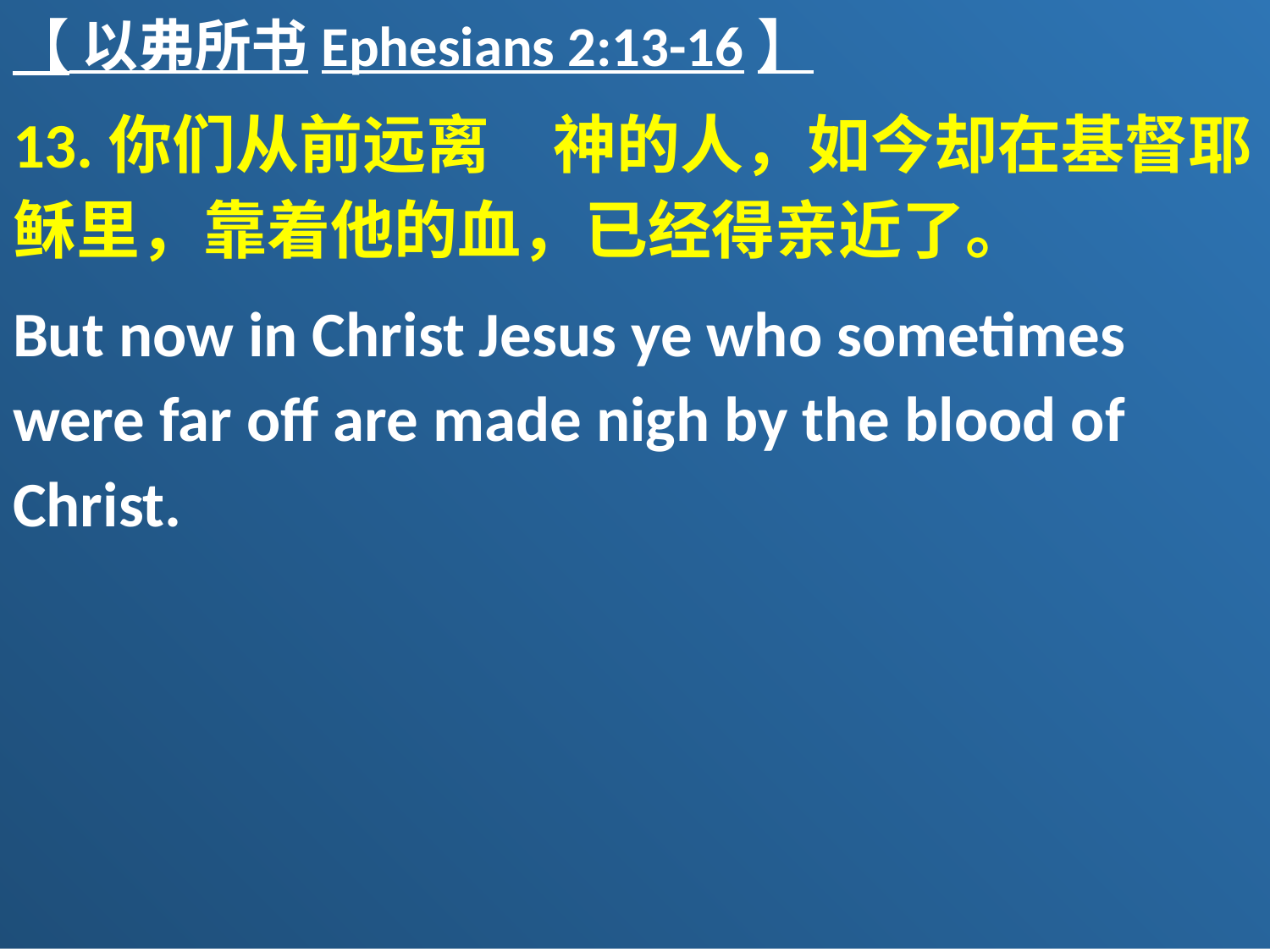

【 以弗所书Ephesians 2:13-16】
13.你们从前远离　神的人，如今却在基督耶稣里，靠着他的血，已经得亲近了。
But now in Christ Jesus ye who sometimes were far off are made nigh by the blood of Christ.